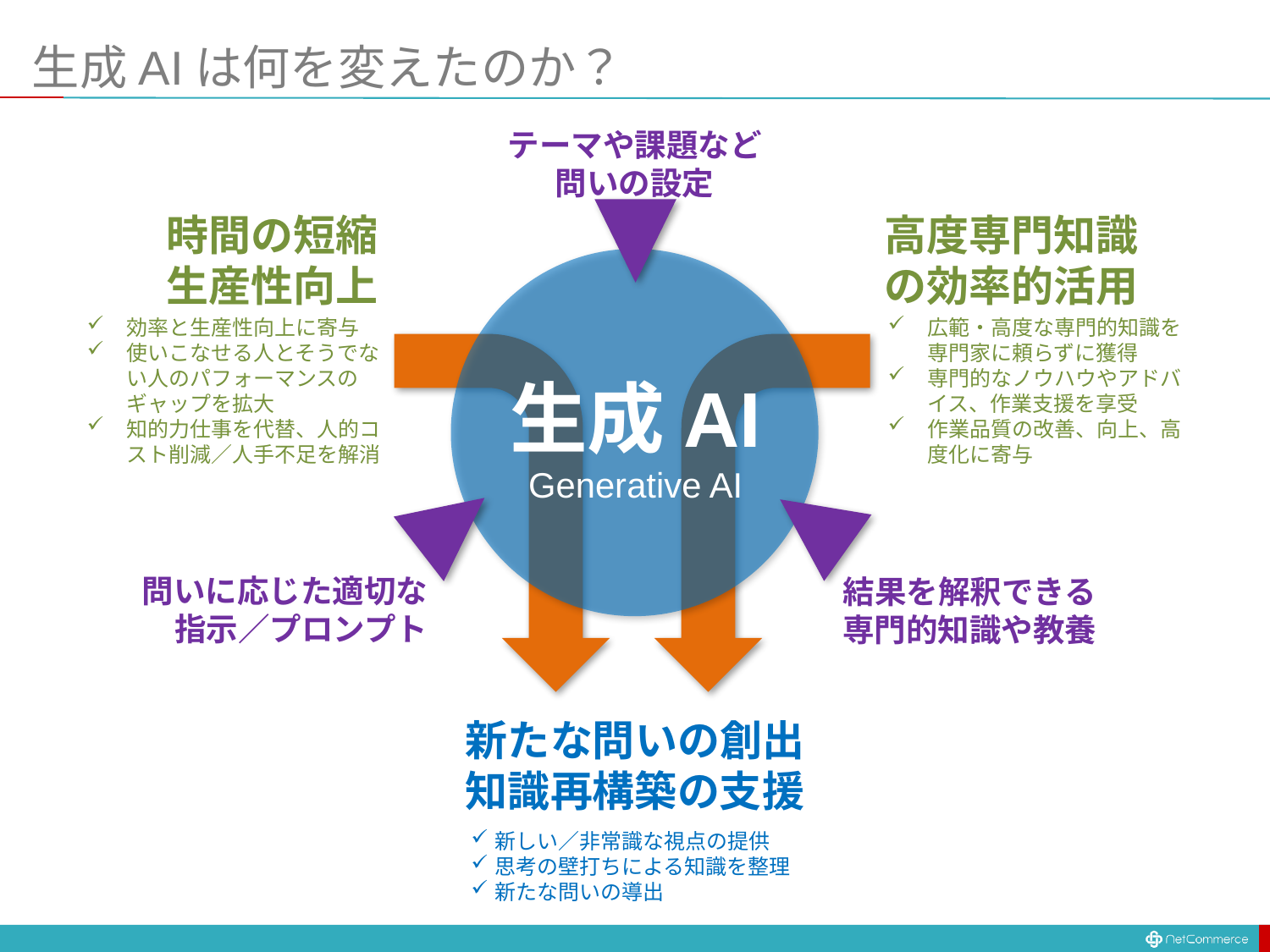

# 生成AIは何を変えたのか？
テーマや課題など
問いの設定

高度専門知識
の効率的活用
時間の短縮
生産性向上

効率と生産性向上に寄与
使いこなせる人とそうでない人のパフォーマンスのギャップを拡大
知的力仕事を代替、人的コスト削減／人手不足を解消
広範・高度な専門的知識を専門家に頼らずに獲得
専門的なノウハウやアドバイス、作業支援を享受
作業品質の改善、向上、高度化に寄与
生成AI
Generative AI

問いに応じた適切な
指示／プロンプト
結果を解釈できる
専門的知識や教養
新たな問いの創出
知識再構築の支援
新しい／非常識な視点の提供
思考の壁打ちによる知識を整理
新たな問いの導出